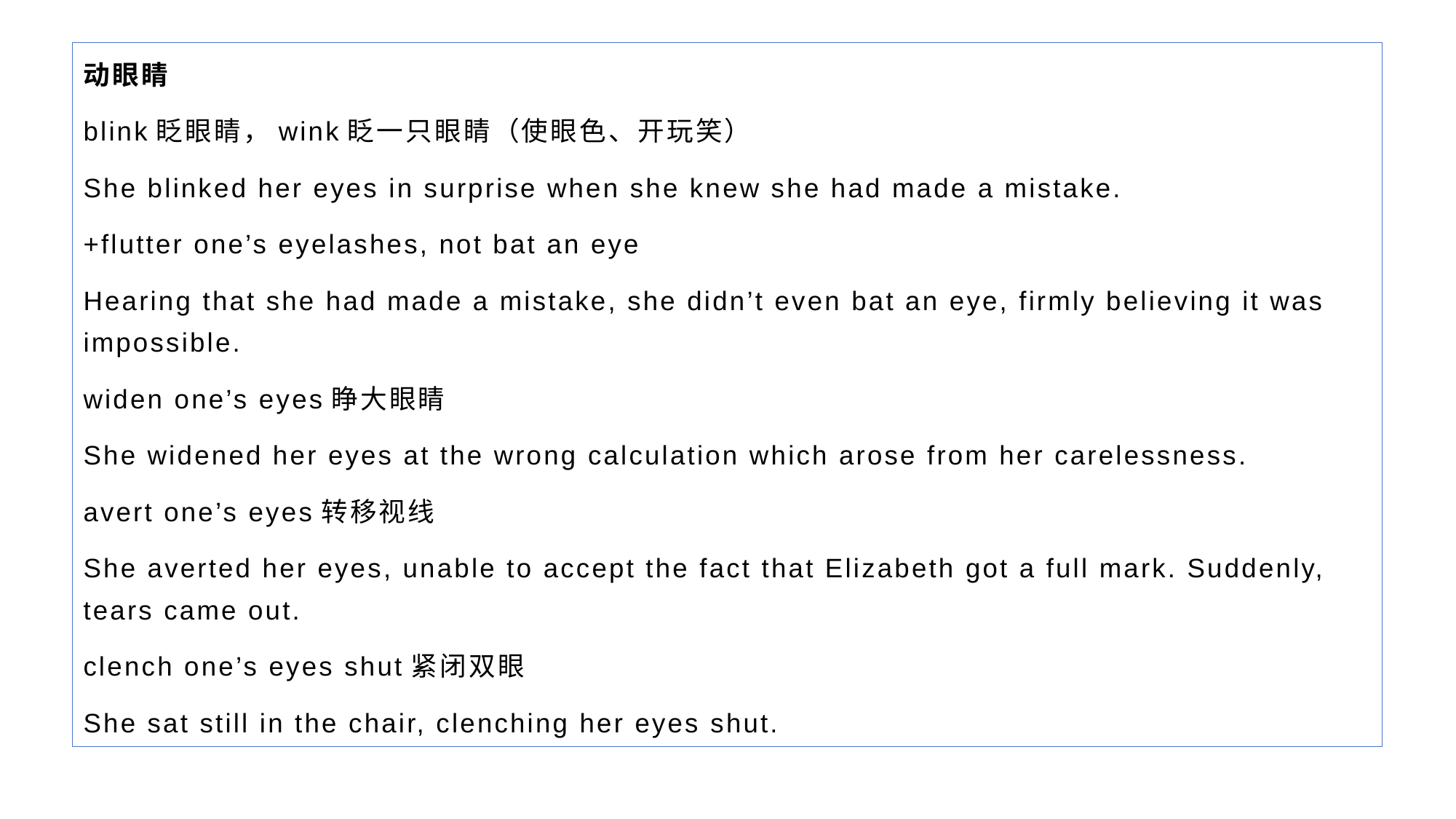

动眼睛
blink眨眼睛，wink眨一只眼睛（使眼色、开玩笑）
She blinked her eyes in surprise when she knew she had made a mistake.
+flutter one’s eyelashes, not bat an eye
Hearing that she had made a mistake, she didn’t even bat an eye, firmly believing it was impossible.
widen one’s eyes睁大眼睛
She widened her eyes at the wrong calculation which arose from her carelessness.
avert one’s eyes转移视线
She averted her eyes, unable to accept the fact that Elizabeth got a full mark. Suddenly, tears came out.
clench one’s eyes shut紧闭双眼
She sat still in the chair, clenching her eyes shut.